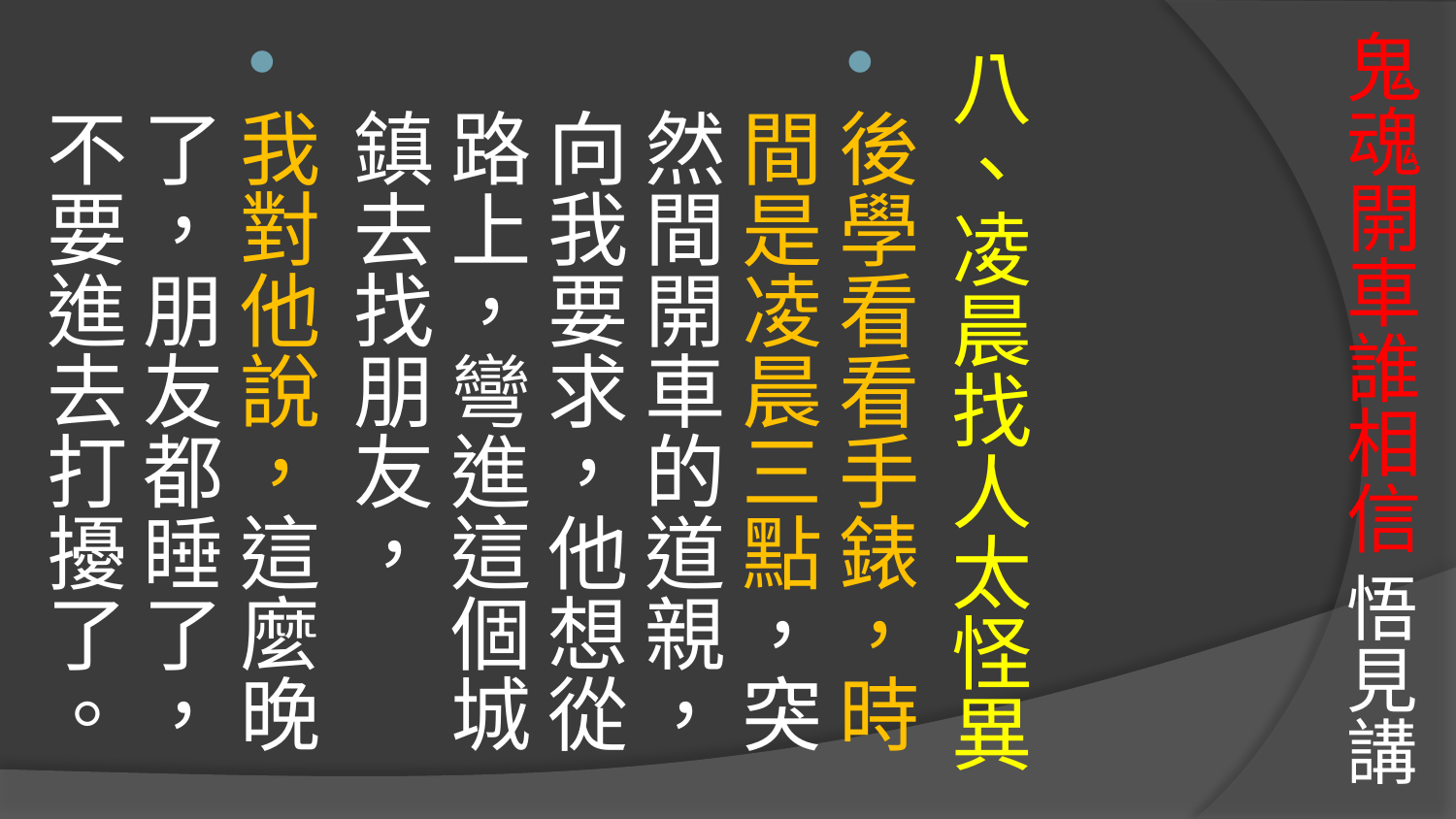

# 鬼魂開車誰相信 悟見講
八、凌晨找人太怪異
後學看看手錶，時間是凌晨三點，突然間開車的道親，向我要求，他想從路上，彎進這個城鎮去找朋友，
我對他說，這麼晚了，朋友都睡了，不要進去打擾了。